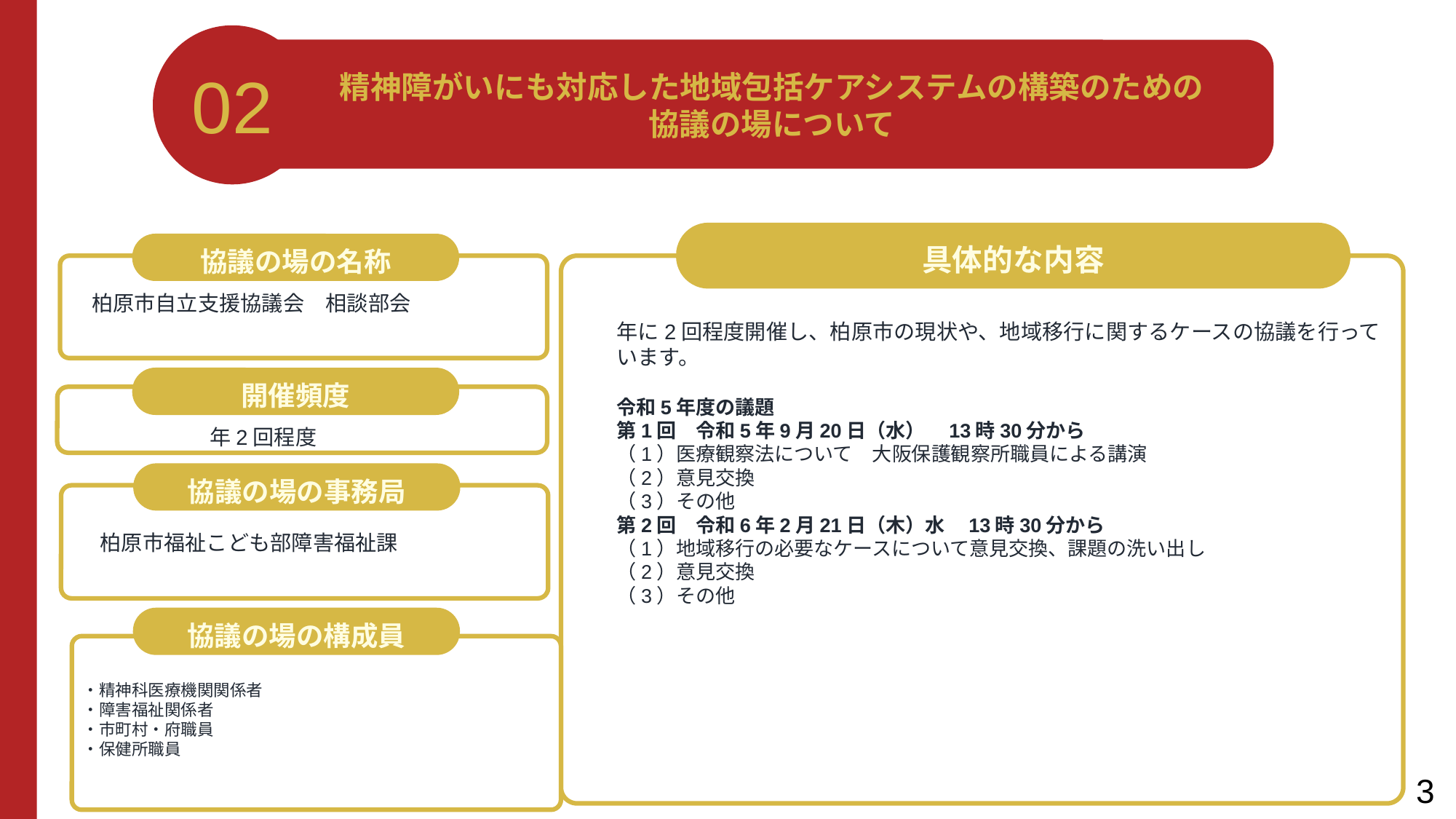

02

精神障がいにも対応した地域包括ケアシステムの構築のための
協議の場について
具体的な内容
協議の場の名称

柏原市自立支援協議会　相談部会
年に2回程度開催し、柏原市の現状や、地域移行に関するケースの協議を行っています。

令和5年度の議題
第1回　令和5年9月20日（水）　13時30分から
（1）医療観察法について　大阪保護観察所職員による講演
（2）意見交換
（3）その他
第2回　令和6年2月21日（木）水　13時30分から
（1）地域移行の必要なケースについて意見交換、課題の洗い出し
（2）意見交換
（3）その他
開催頻度

年2回程度
協議の場の事務局

柏原市福祉こども部障害福祉課
協議の場の構成員

・精神科医療機関関係者
・障害福祉関係者
・市町村・府職員
・保健所職員